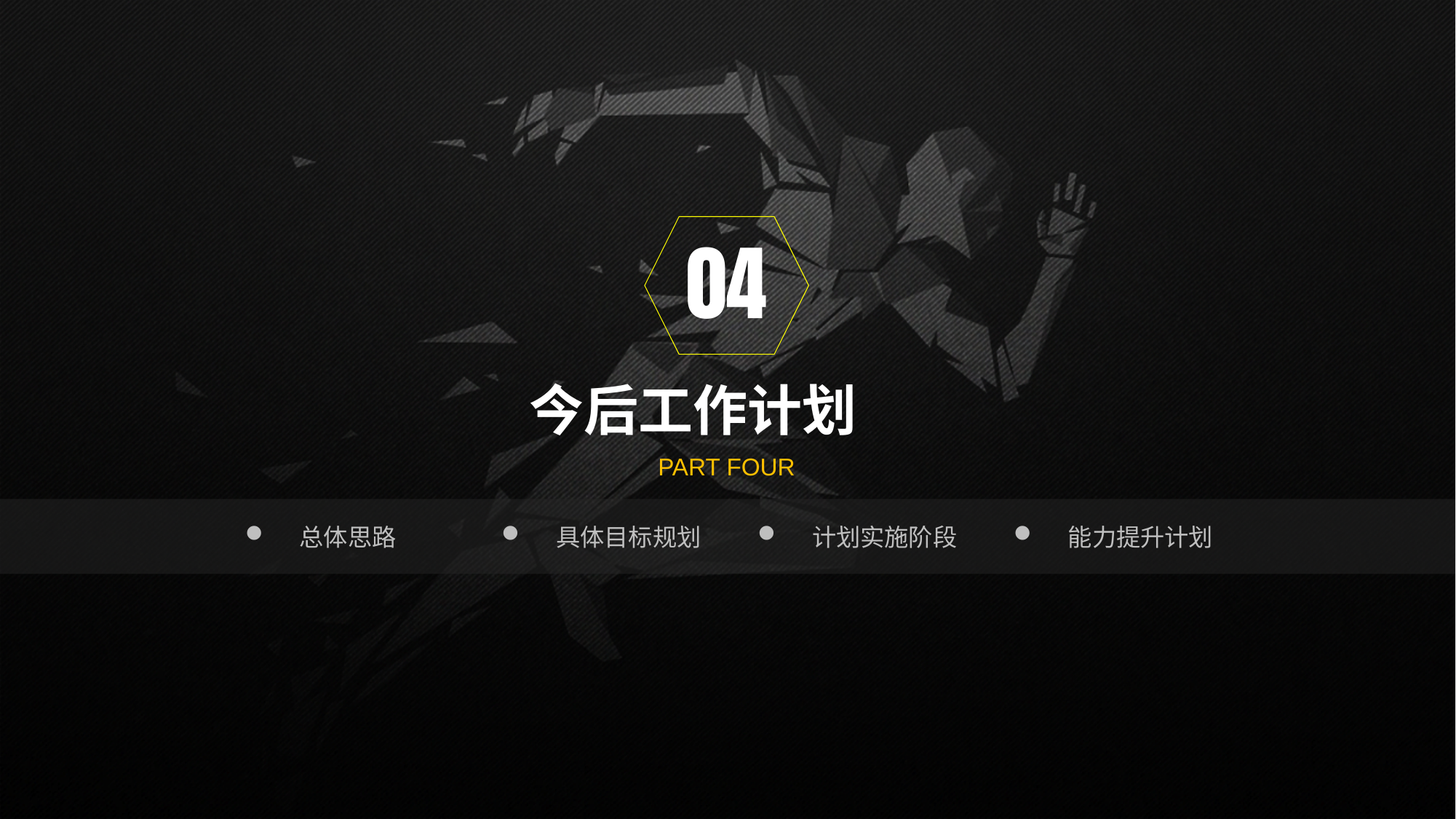

04
今后工作计划
PART FOUR

总体思路
具体目标规划
计划实施阶段
能力提升计划